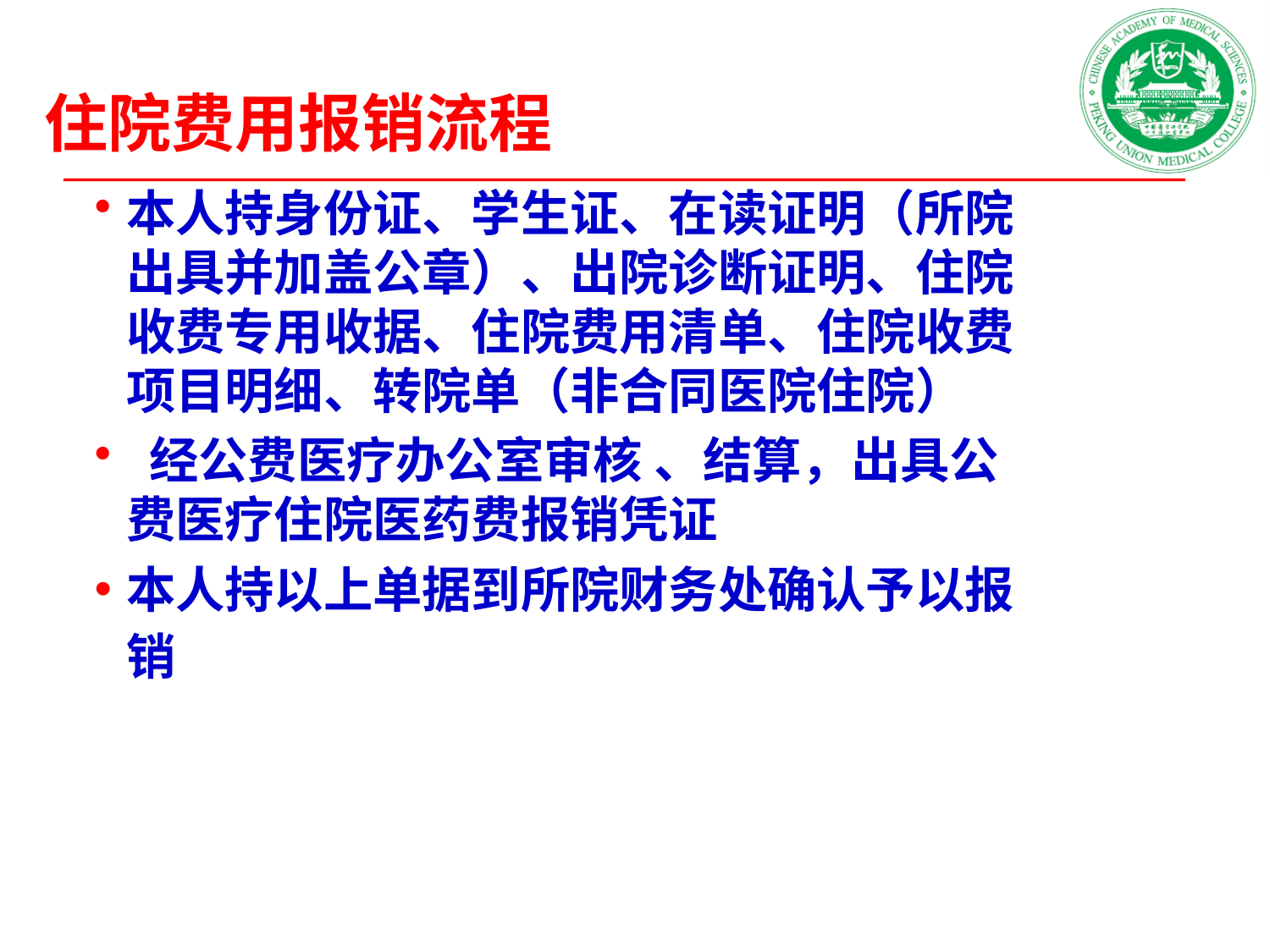

# 住院费用报销流程
本人持身份证、学生证、在读证明（所院出具并加盖公章）、出院诊断证明、住院收费专用收据、住院费用清单、住院收费项目明细、转院单（非合同医院住院）
 经公费医疗办公室审核 、结算，出具公费医疗住院医药费报销凭证
本人持以上单据到所院财务处确认予以报销